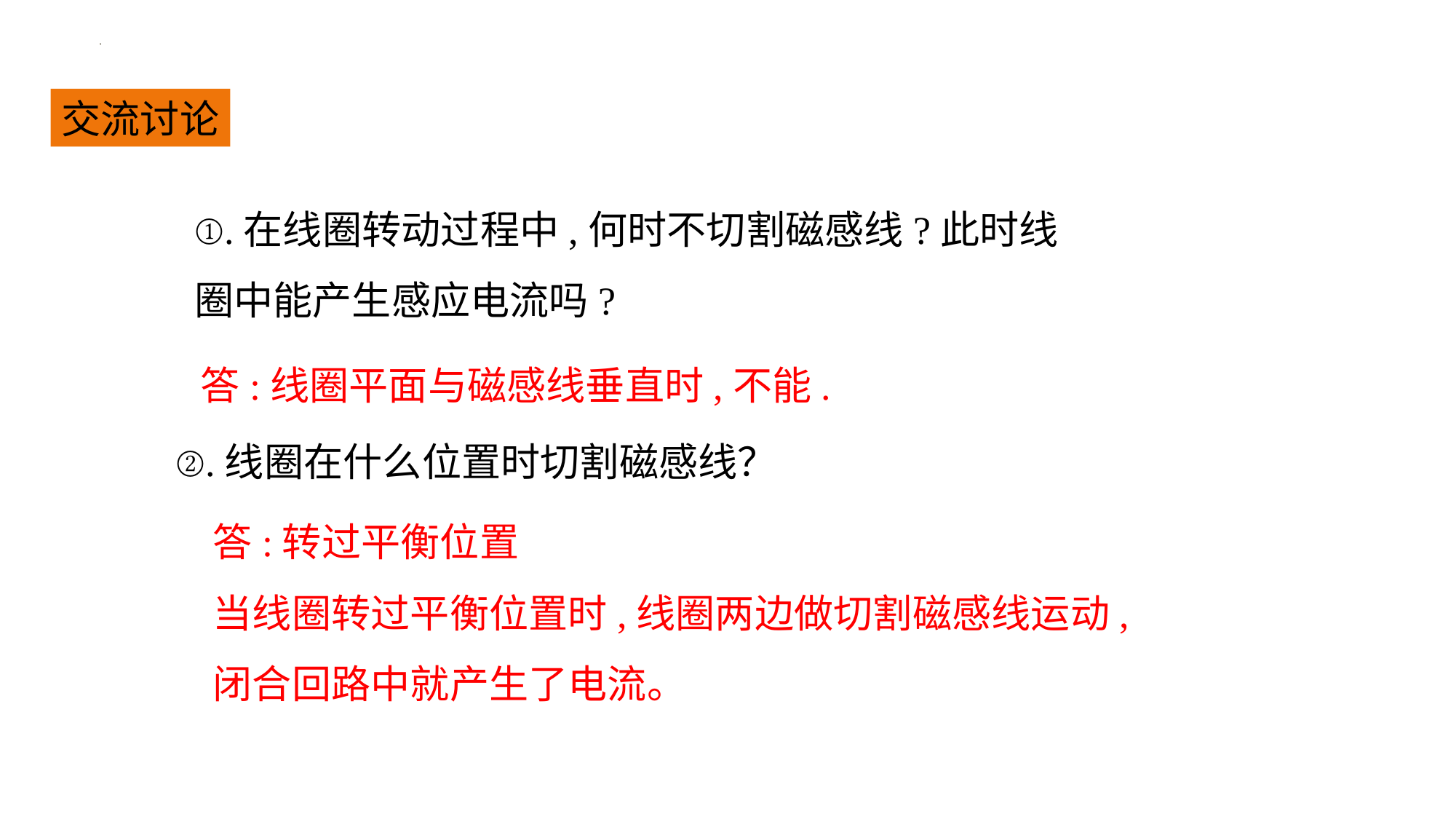

交流讨论
①.在线圈转动过程中,何时不切割磁感线?此时线圈中能产生感应电流吗?
答:线圈平面与磁感线垂直时,不能.
②.线圈在什么位置时切割磁感线？
答:转过平衡位置
当线圈转过平衡位置时,线圈两边做切割磁感线运动,闭合回路中就产生了电流。